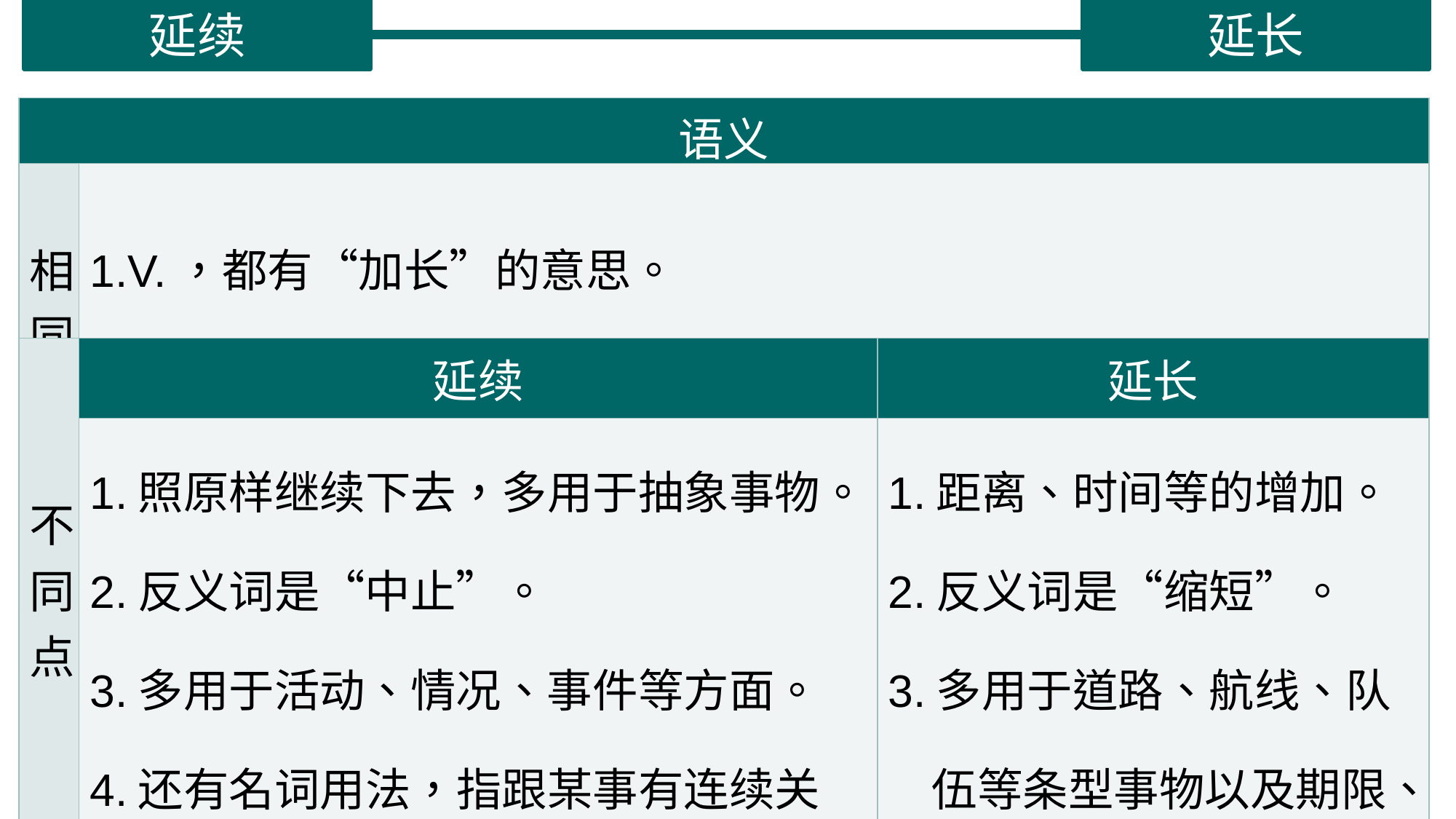

延续
延长
| 语义 |  |  |
| --- | --- | --- |
| 相同 | 1.V.，都有“加长”的意思。 |  |
| 不同点 | 延续 | 延长 |
|  | 1.照原样继续下去，多用于抽象事物。 2.反义词是“中止”。 3.多用于活动、情况、事件等方面。 4.还有名词用法，指跟某事有连续关 系的另一件事，常用在“是”字句中。 | 1.距离、时间等的增加。 2.反义词是“缩短”。 3.多用于道路、航线、队 伍等条型事物以及期限、 寿命等方面。 |